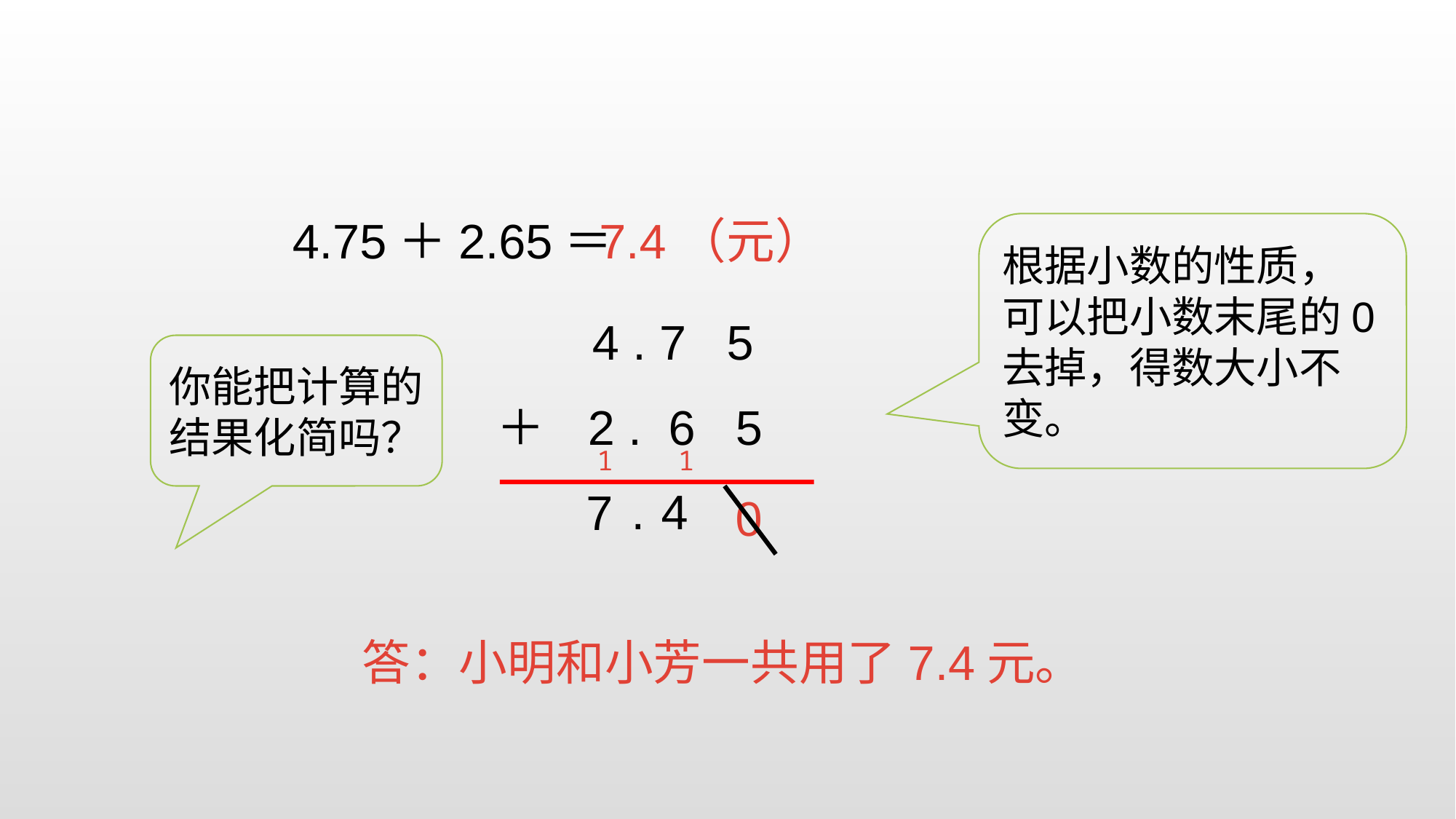

4.75＋2.65＝
7.4（元）
根据小数的性质，可以把小数末尾的0去掉，得数大小不变。
4 . 7   5
＋
2 .  6   5

你能把计算的
结果化简吗？
1
1
4
.
7
0
 答：小明和小芳一共用了7.4元。